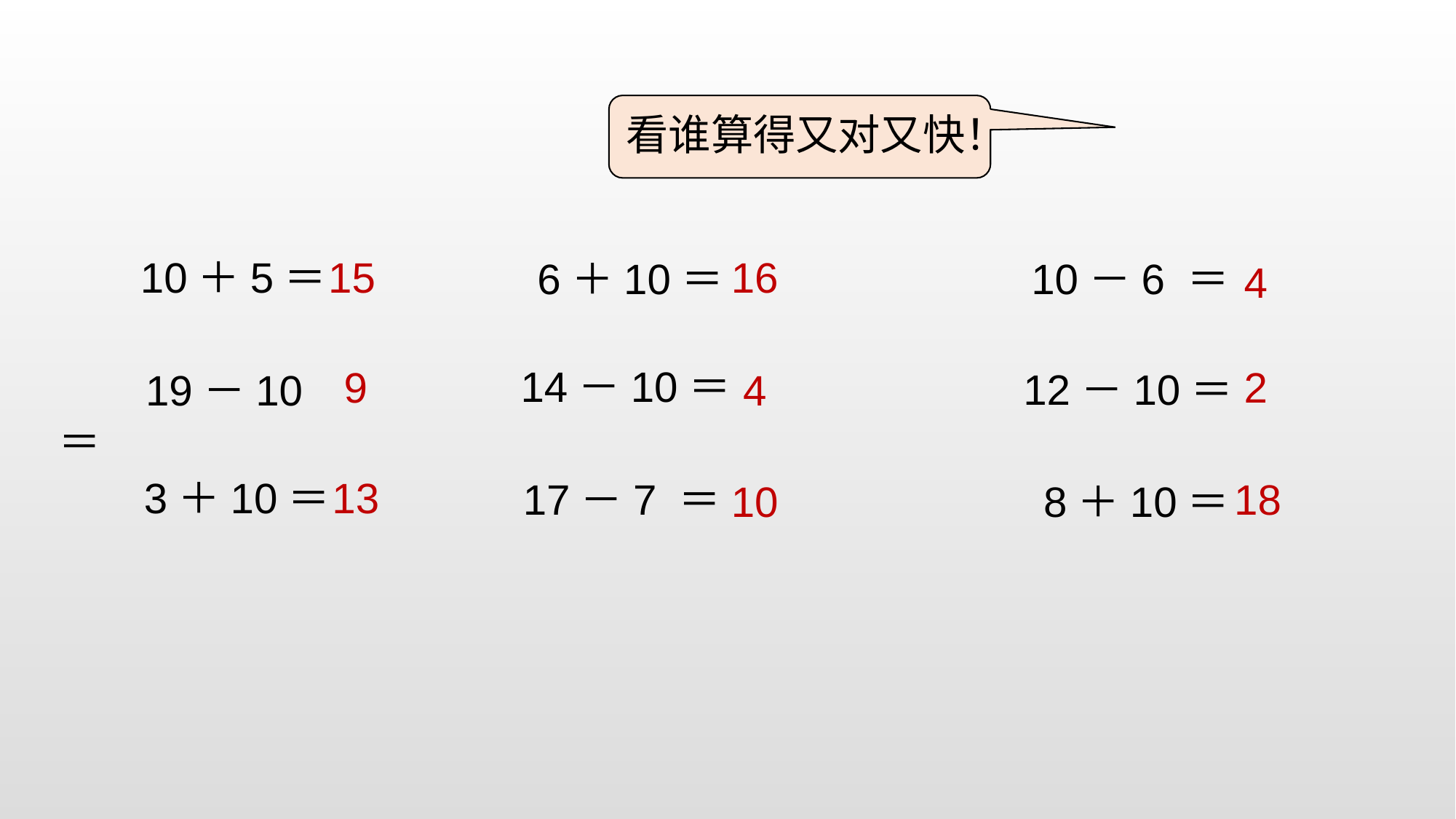

看谁算得又对又快！
10＋5＝
15
16
6＋10＝
   10－6 ＝
4
   19－10＝
   14－10＝
2
9
   12－10＝
4
3＋10＝
13
   17－7 ＝
18
10
8＋10＝